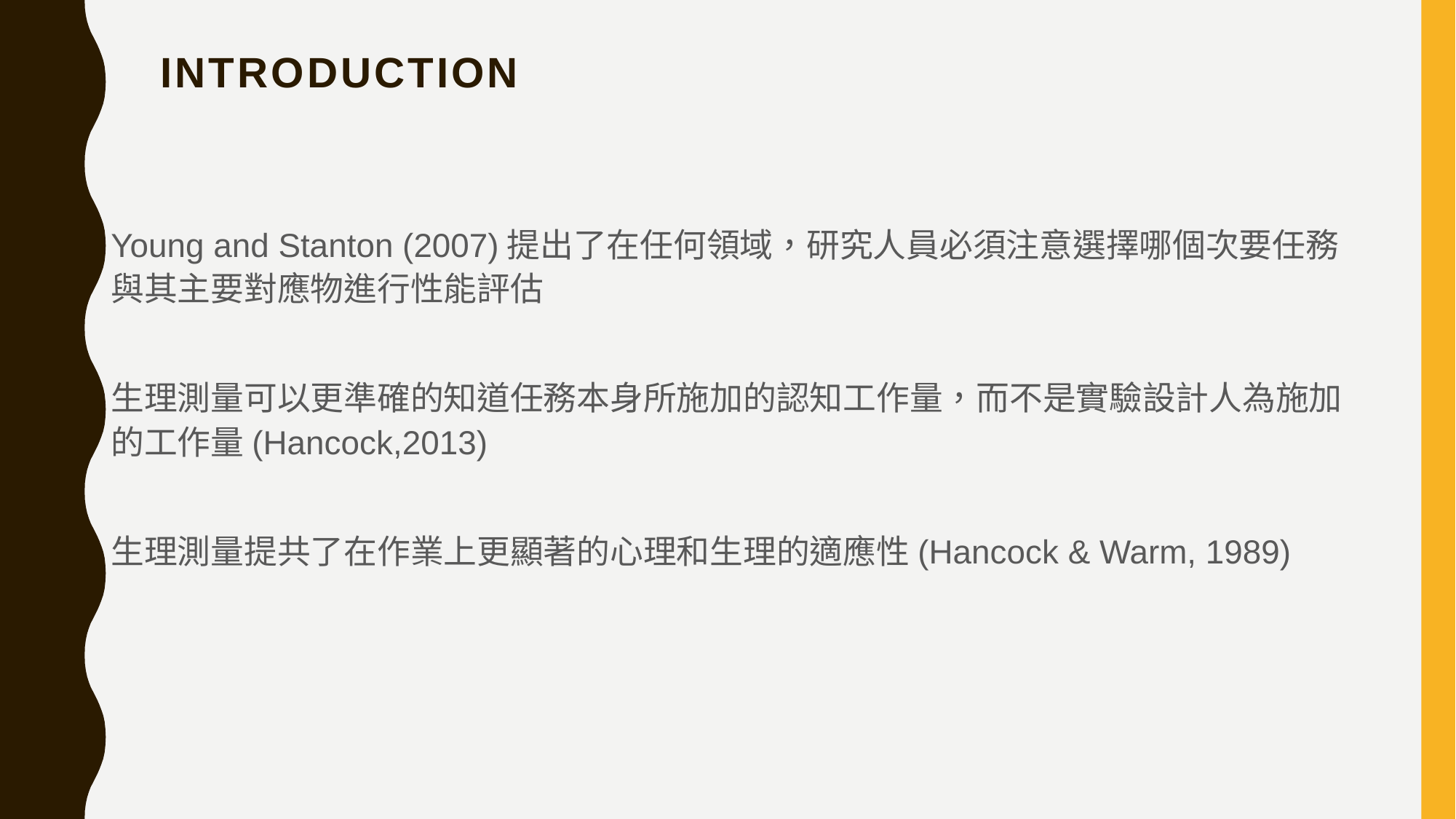

# Introduction

Young and Stanton (2007)提出了在任何領域，研究人員必須注意選擇哪個次要任務與其主要對應物進行性能評估

生理測量可以更準確的知道任務本身所施加的認知工作量，而不是實驗設計人為施加的工作量(Hancock,2013)

生理測量提共了在作業上更顯著的心理和生理的適應性(Hancock & Warm, 1989)